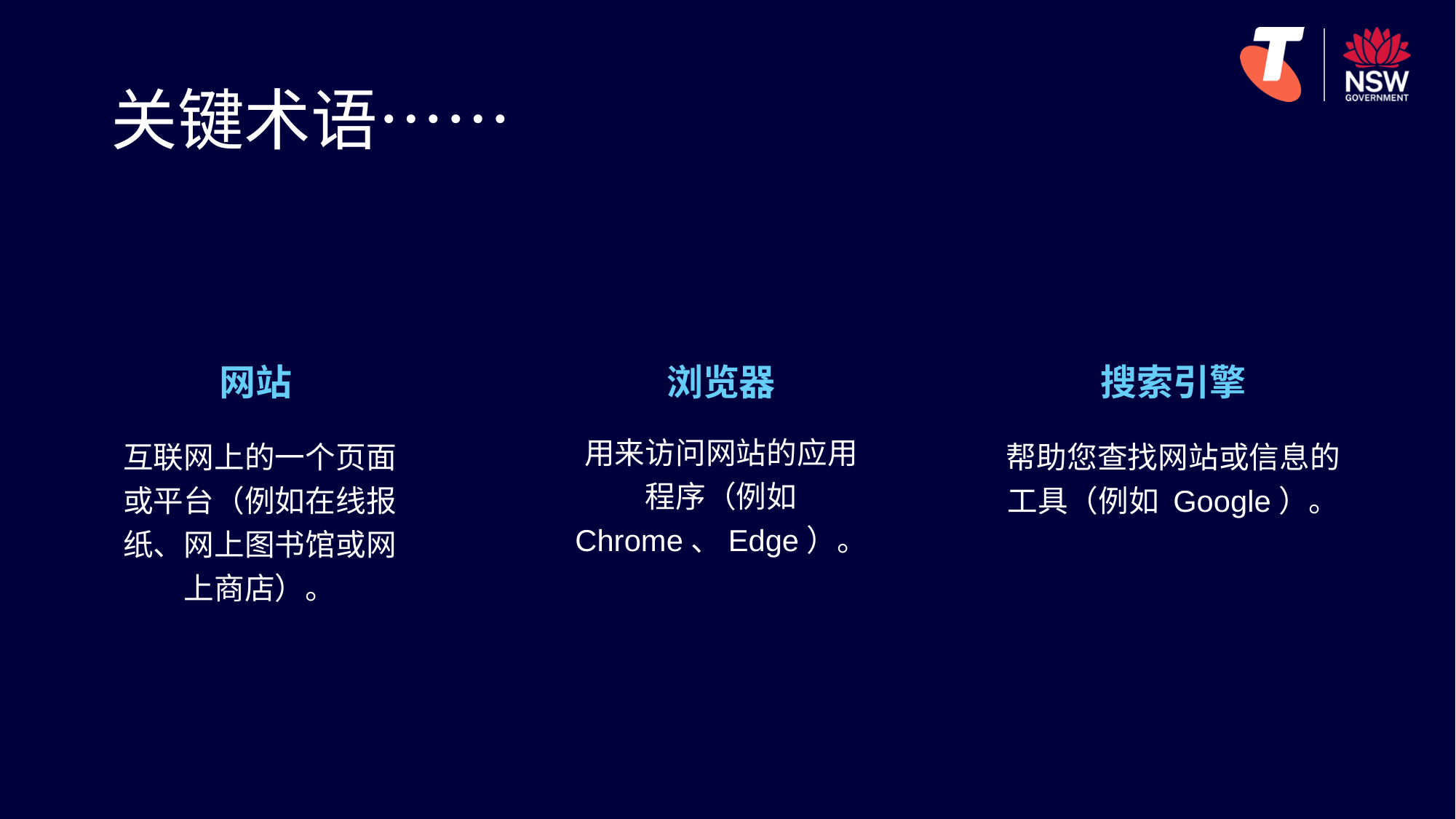

# 关键术语……
网站
互联网上的一个页面或平台（例如在线报纸、网上图书馆或网上商店）。
浏览器
用来访问网站的应用程序（例如 Chrome、Edge）。
搜索引擎
帮助您查找网站或信息的工具（例如 Google）。